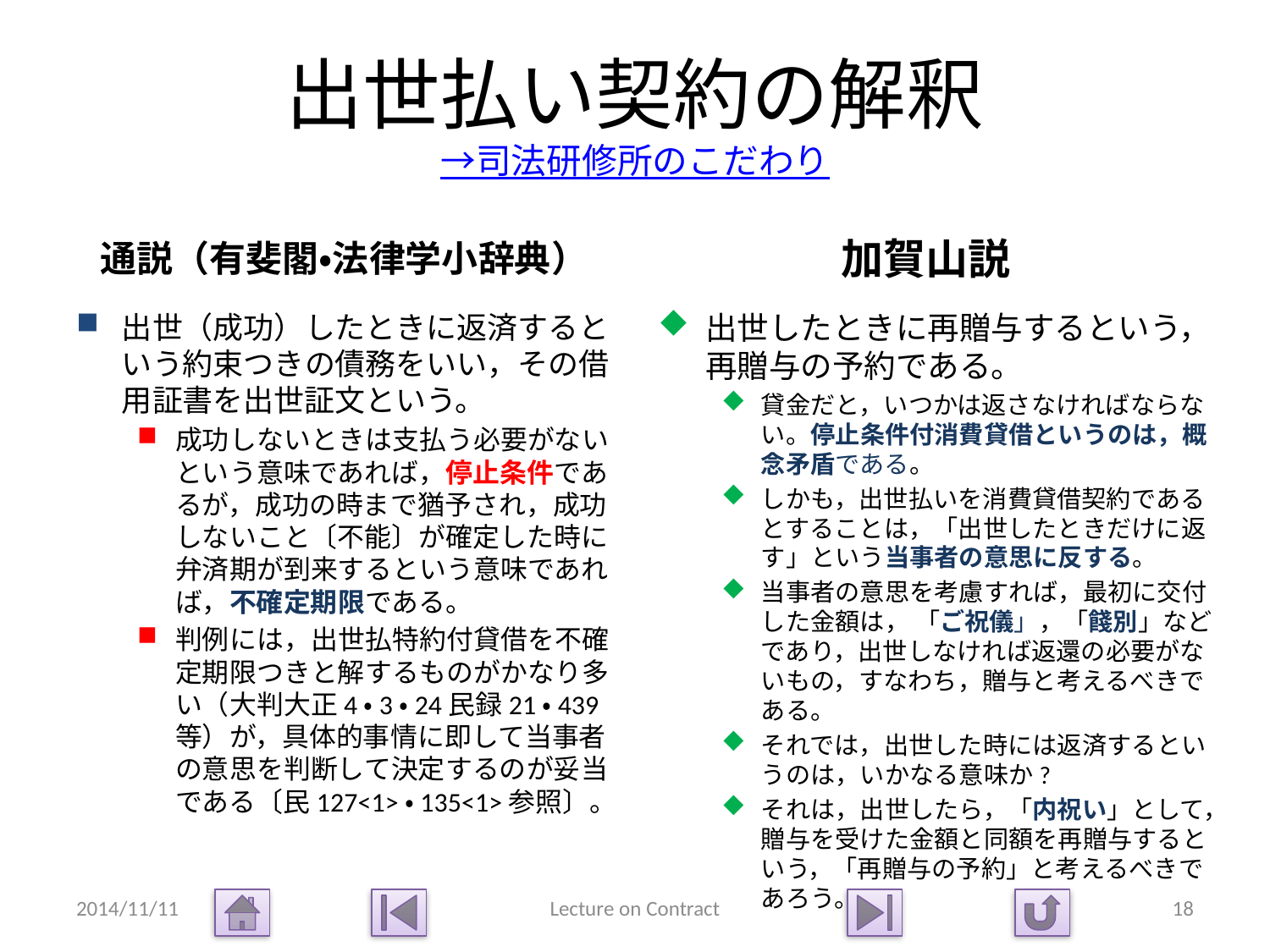

# 出世払い契約の解釈 →司法研修所のこだわり
通説（有斐閣・法律学小辞典）
加賀山説
出世したときに再贈与するという，再贈与の予約である。
貸金だと，いつかは返さなければならない。停止条件付消費貸借というのは，概念矛盾である。
しかも，出世払いを消費貸借契約であるとすることは，「出世したときだけに返す」という当事者の意思に反する。
当事者の意思を考慮すれば，最初に交付した金額は， 「ご祝儀」，「餞別」などであり，出世しなければ返還の必要がないもの，すなわち，贈与と考えるべきである。
それでは，出世した時には返済するというのは，いかなる意味か?
それは，出世したら，「内祝い」として，贈与を受けた金額と同額を再贈与するという，「再贈与の予約」と考えるべきであろう。

出世（成功）したときに返済するという約束つきの債務をいい，その借用証書を出世証文という。
成功しないときは支払う必要がないという意味であれば，停止条件であるが，成功の時まで猶予され，成功しないこと〔不能〕が確定した時に弁済期が到来するという意味であれば，不確定期限である。
判例には，出世払特約付貸借を不確定期限つきと解するものがかなり多い（大判大正4・3・24民録21・439等）が，具体的事情に即して当事者の意思を判断して決定するのが妥当である〔民127<1>・135<1>参照〕。
2014/11/11
Lecture on Contract
18